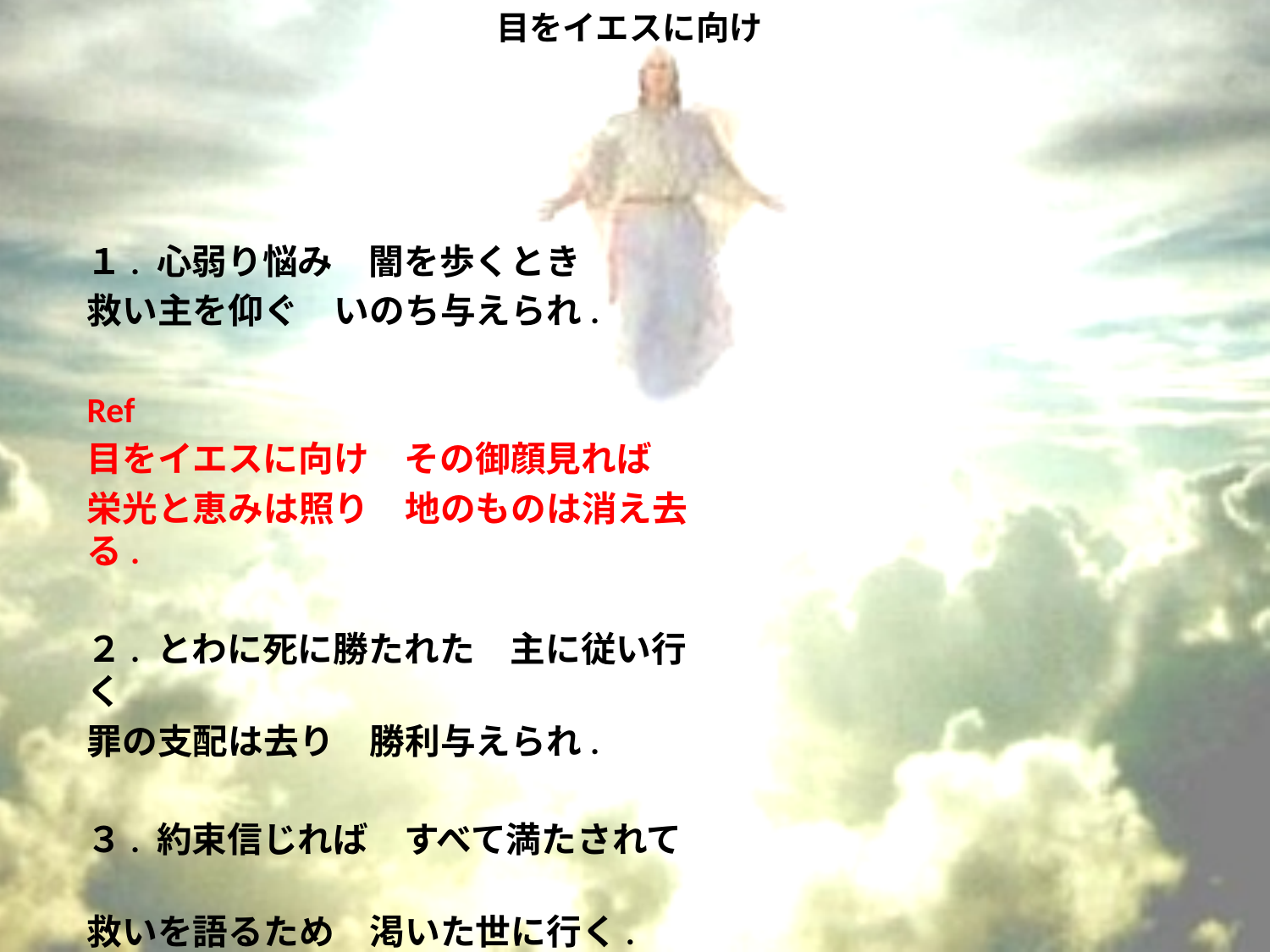

# 目をイエスに向け
１. 心弱り悩み　闇を歩くとき
救い主を仰ぐ　いのち与えられ.

Ref
目をイエスに向け　その御顔見れば
栄光と恵みは照り　地のものは消え去る.

２. とわに死に勝たれた　主に従い行く
罪の支配は去り　勝利与えられ.

３. 約束信じれば　すべて満たされて
救いを語るため　渇いた世に行く.